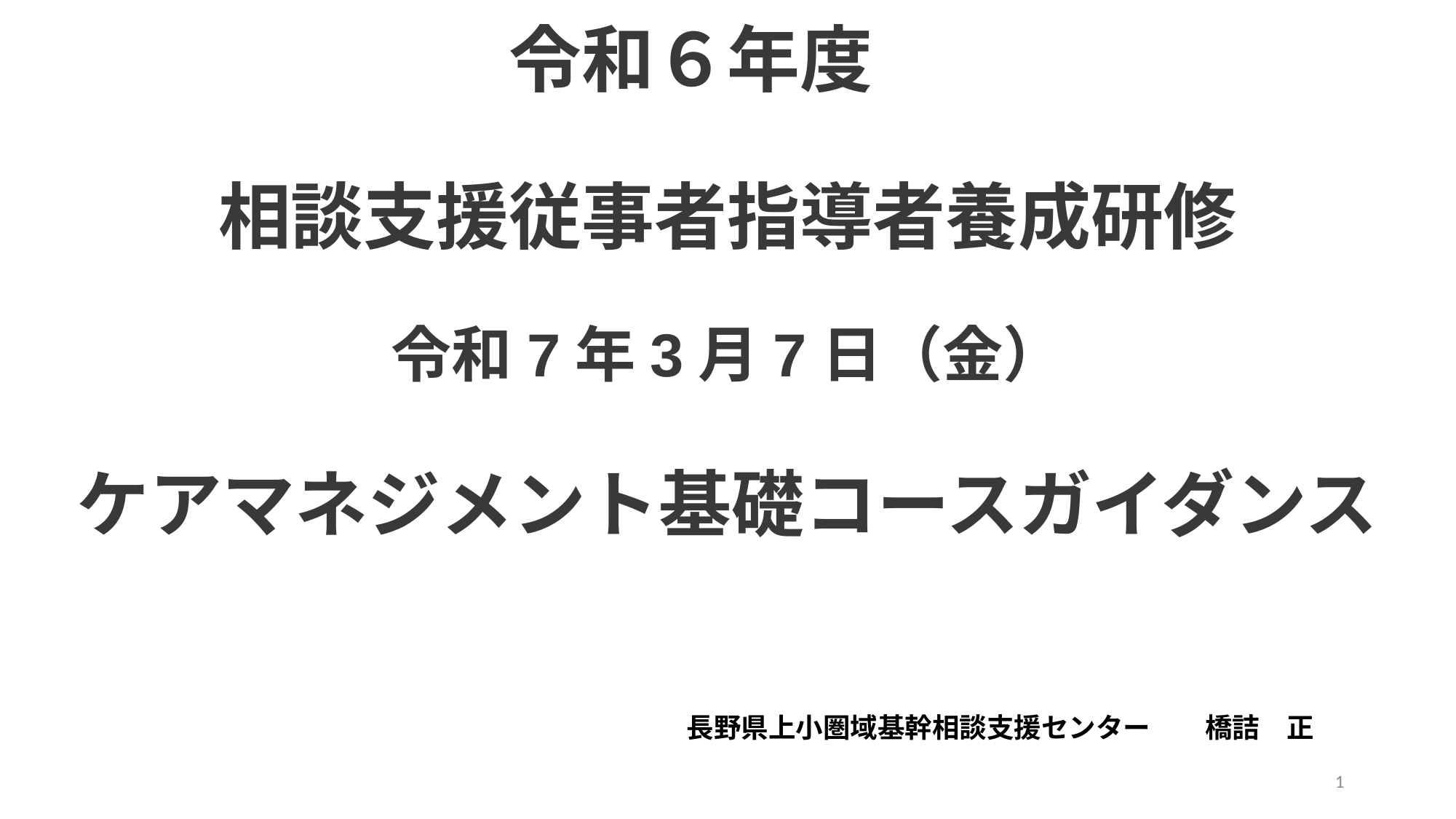

令和６年度

相談支援従事者指導者養成研修

令和7年3月7日（金）

ケアマネジメント基礎コースガイダンス
長野県上小圏域基幹相談支援センター　　橋詰　正
1